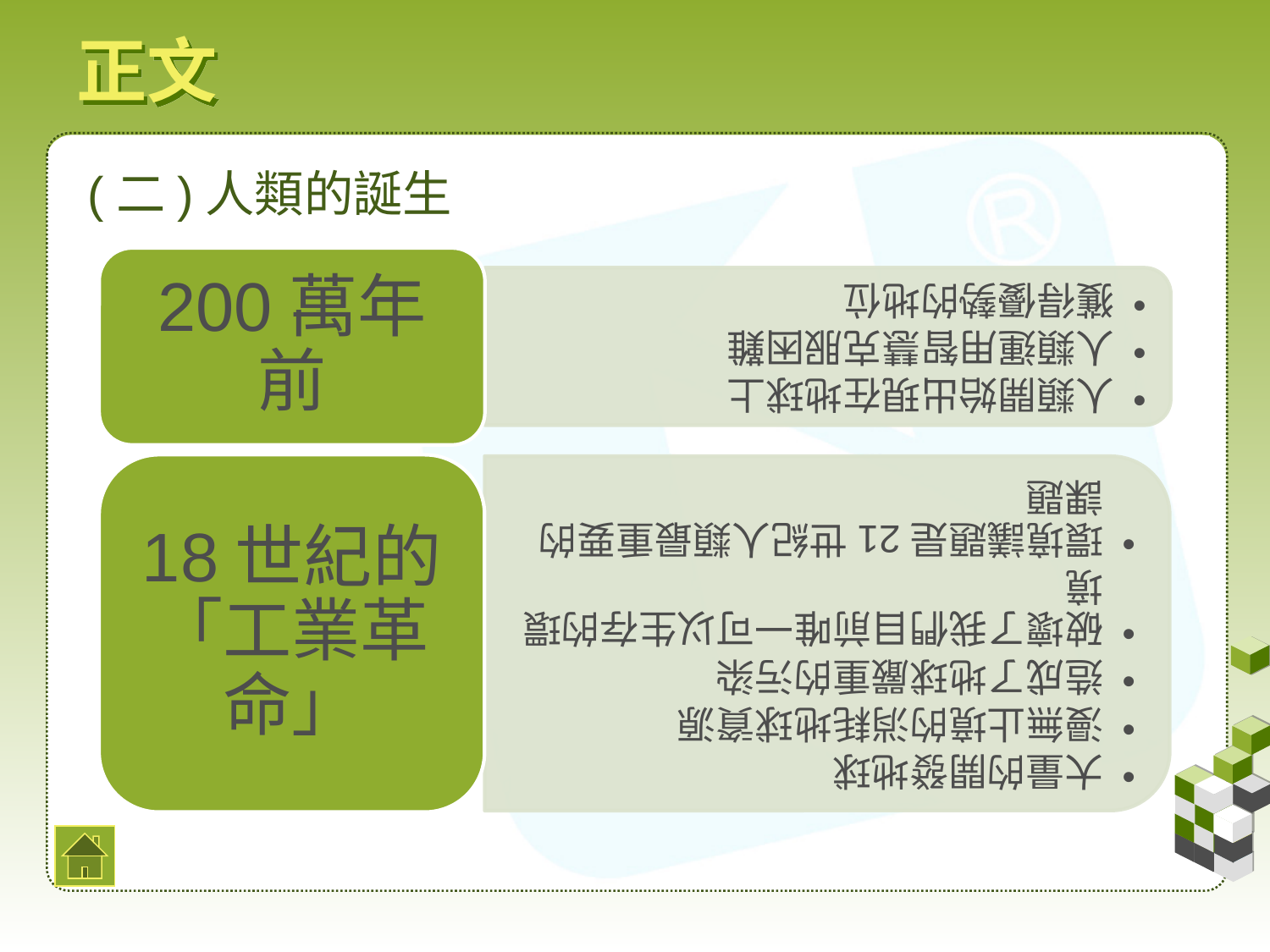

# 正文
(二)人類的誕生
人類開始出現在地球上
人類運用智慧克服困難
獲得優勢的地位
200萬年前
大量的開發地球
漫無止境的消耗地球資源
造成了地球嚴重的污染
破壞了我們目前唯一可以生存的環境
環境議題是21世紀人類最重要的課題
18世紀的「工業革命」